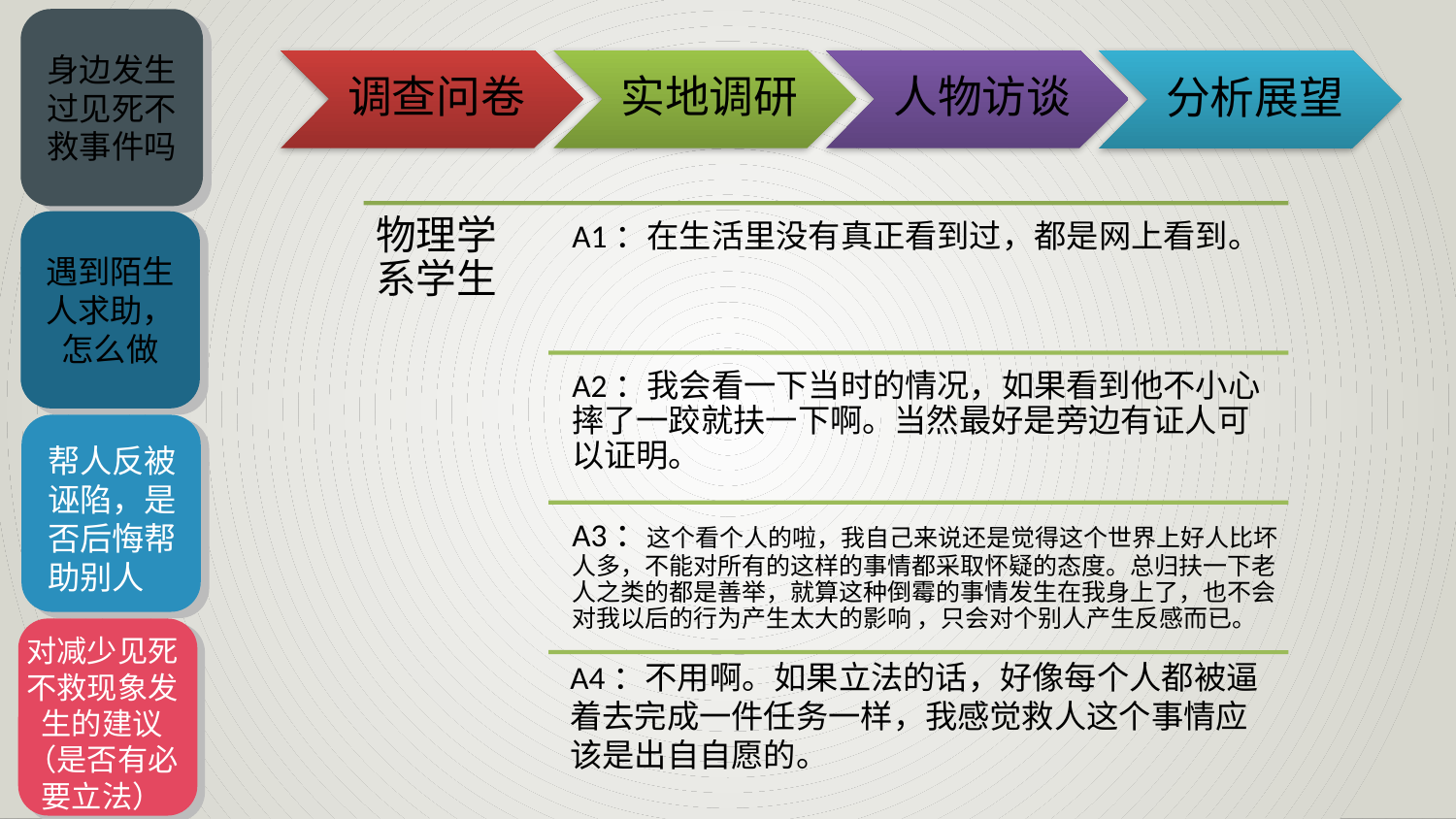

身边发生过见死不救事件吗

调查问卷
实地调研
人物访谈
分析展望
物理学系学生
A1：在生活里没有真正看到过，都是网上看到。
A2：我会看一下当时的情况，如果看到他不小心摔了一跤就扶一下啊。当然最好是旁边有证人可以证明。
A3：这个看个人的啦，我自己来说还是觉得这个世界上好人比坏人多，不能对所有的这样的事情都采取怀疑的态度。总归扶一下老人之类的都是善举，就算这种倒霉的事情发生在我身上了，也不会对我以后的行为产生太大的影响 ，只会对个别人产生反感而已。
遇到陌生人求助，怎么做

帮人反被诬陷，是否后悔帮助别人

对减少见死不救现象发生的建议（是否有必要立法）
A4：不用啊。如果立法的话，好像每个人都被逼着去完成一件任务一样，我感觉救人这个事情应该是出自自愿的。